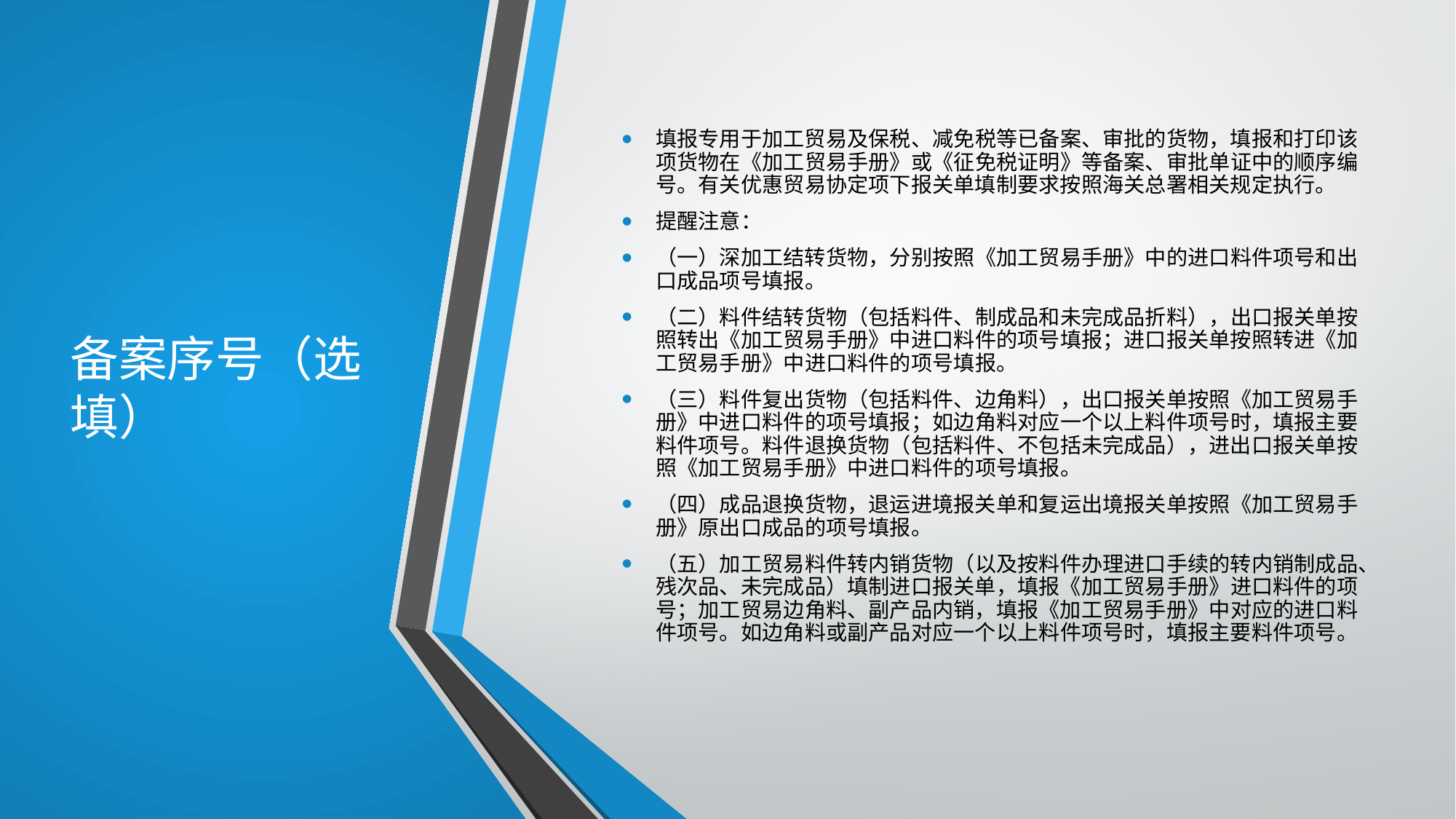

# 备案序号（选填）
填报专用于加工贸易及保税、减免税等已备案、审批的货物，填报和打印该项货物在《加工贸易手册》或《征免税证明》等备案、审批单证中的顺序编号。有关优惠贸易协定项下报关单填制要求按照海关总署相关规定执行。
提醒注意：
（一）深加工结转货物，分别按照《加工贸易手册》中的进口料件项号和出口成品项号填报。
（二）料件结转货物（包括料件、制成品和未完成品折料），出口报关单按照转出《加工贸易手册》中进口料件的项号填报；进口报关单按照转进《加工贸易手册》中进口料件的项号填报。
（三）料件复出货物（包括料件、边角料），出口报关单按照《加工贸易手册》中进口料件的项号填报；如边角料对应一个以上料件项号时，填报主要料件项号。料件退换货物（包括料件、不包括未完成品），进出口报关单按照《加工贸易手册》中进口料件的项号填报。
（四）成品退换货物，退运进境报关单和复运出境报关单按照《加工贸易手册》原出口成品的项号填报。
（五）加工贸易料件转内销货物（以及按料件办理进口手续的转内销制成品、残次品、未完成品）填制进口报关单，填报《加工贸易手册》进口料件的项号；加工贸易边角料、副产品内销，填报《加工贸易手册》中对应的进口料件项号。如边角料或副产品对应一个以上料件项号时，填报主要料件项号。